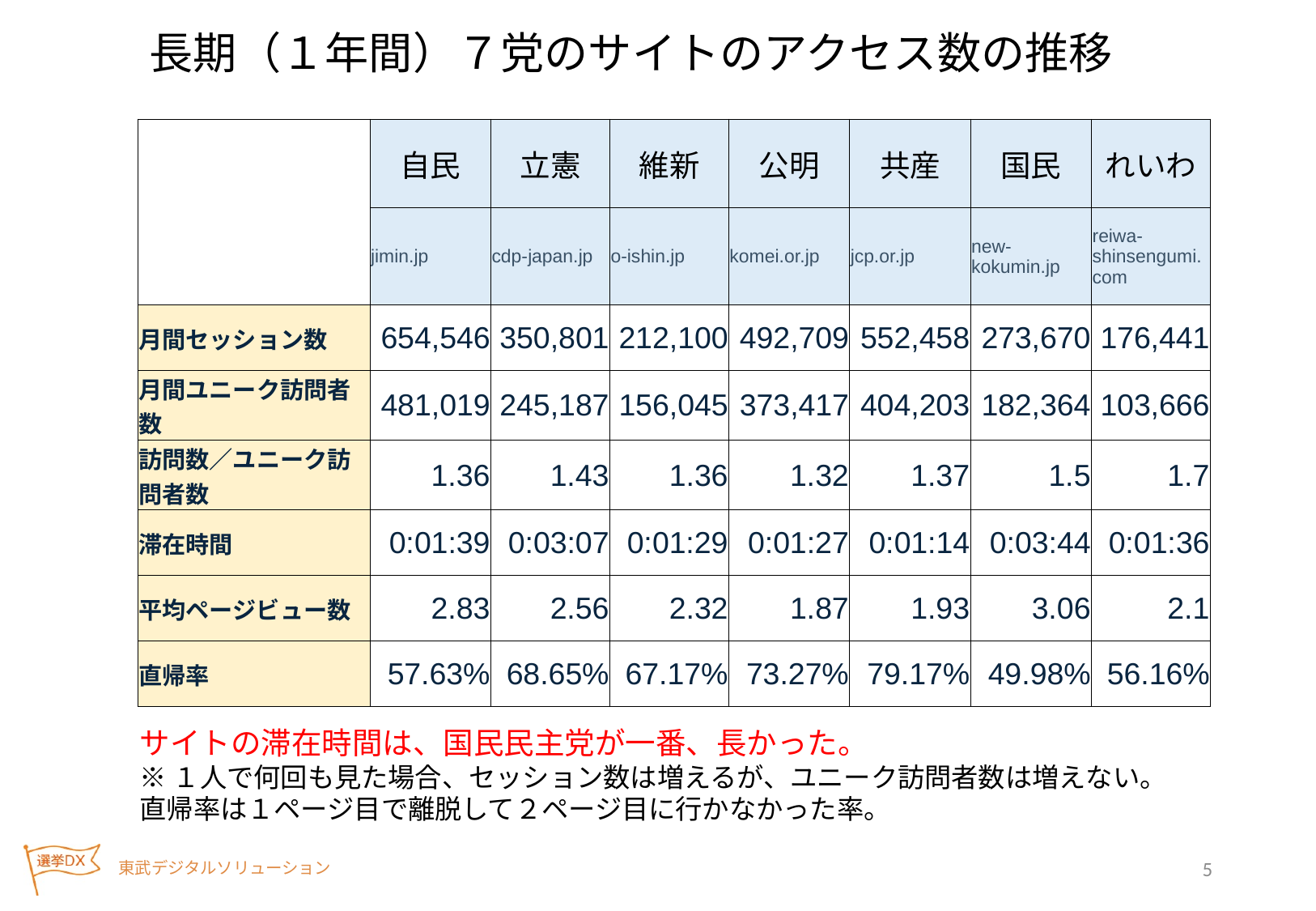

長期（１年間）７党のサイトのアクセス数の推移
|  | 自民 | 立憲 | 維新 | 公明 | 共産 | 国民 | れいわ |
| --- | --- | --- | --- | --- | --- | --- | --- |
|  | jimin.jp | cdp-japan.jp | o-ishin.jp | komei.or.jp | jcp.or.jp | new-kokumin.jp | reiwa-shinsengumi.com |
| 月間セッション数 | 654,546 | 350,801 | 212,100 | 492,709 | 552,458 | 273,670 | 176,441 |
| 月間ユニーク訪問者数 | 481,019 | 245,187 | 156,045 | 373,417 | 404,203 | 182,364 | 103,666 |
| 訪問数／ユニーク訪問者数 | 1.36 | 1.43 | 1.36 | 1.32 | 1.37 | 1.5 | 1.7 |
| 滞在時間 | 0:01:39 | 0:03:07 | 0:01:29 | 0:01:27 | 0:01:14 | 0:03:44 | 0:01:36 |
| 平均ページビュー数 | 2.83 | 2.56 | 2.32 | 1.87 | 1.93 | 3.06 | 2.1 |
| 直帰率 | 57.63% | 68.65% | 67.17% | 73.27% | 79.17% | 49.98% | 56.16% |
サイトの滞在時間は、国民民主党が一番、長かった。
※１人で何回も見た場合、セッション数は増えるが、ユニーク訪問者数は増えない。直帰率は１ページ目で離脱して２ページ目に行かなかった率。
5